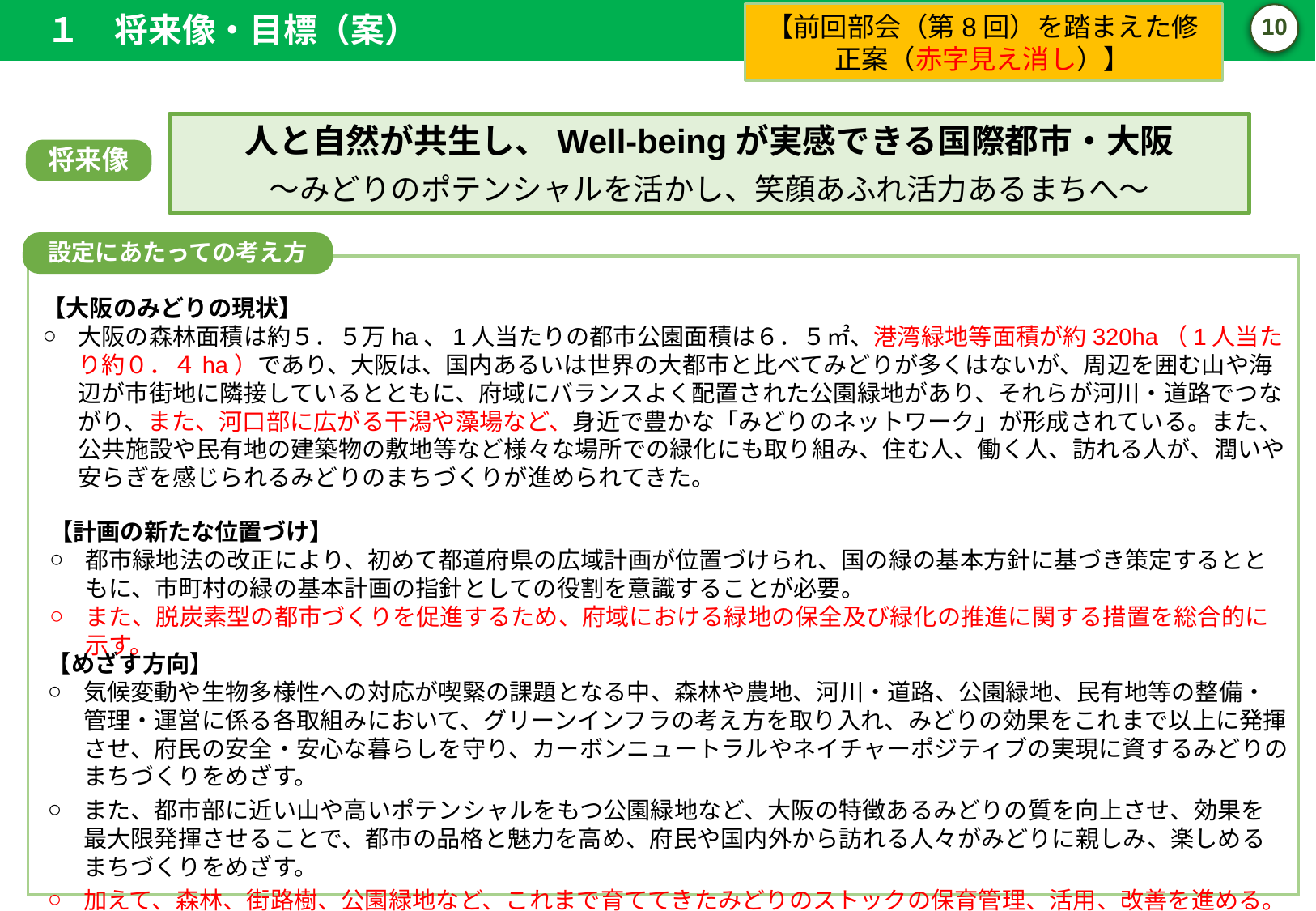

１　将来像・目標（案）
【前回部会（第8回）を踏まえた修正案（赤字見え消し）】
10
人と自然が共生し、Well-beingが実感できる国際都市・大阪
～みどりのポテンシャルを活かし、笑顔あふれ活力あるまちへ～
将来像
設定にあたっての考え方

【大阪のみどりの現状】
大阪の森林面積は約５．５万ha、1人当たりの都市公園面積は６．５㎡、港湾緑地等面積が約320ha（1人当たり約０．４ha）であり、大阪は、国内あるいは世界の大都市と比べてみどりが多くはないが、周辺を囲む山や海辺が市街地に隣接しているとともに、府域にバランスよく配置された公園緑地があり、それらが河川・道路でつながり、また、河口部に広がる干潟や藻場など、身近で豊かな「みどりのネットワーク」が形成されている。また、公共施設や民有地の建築物の敷地等など様々な場所での緑化にも取り組み、住む人、働く人、訪れる人が、潤いや安らぎを感じられるみどりのまちづくりが進められてきた。
【計画の新たな位置づけ】
都市緑地法の改正により、初めて都道府県の広域計画が位置づけられ、国の緑の基本方針に基づき策定するとともに、市町村の緑の基本計画の指針としての役割を意識することが必要。
また、脱炭素型の都市づくりを促進するため、府域における緑地の保全及び緑化の推進に関する措置を総合的に示す。

【めざす方向】
気候変動や生物多様性への対応が喫緊の課題となる中、森林や農地、河川・道路、公園緑地、民有地等の整備・管理・運営に係る各取組みにおいて、グリーンインフラの考え方を取り入れ、みどりの効果をこれまで以上に発揮させ、府民の安全・安心な暮らしを守り、カーボンニュートラルやネイチャーポジティブの実現に資するみどりのまちづくりをめざす。
また、都市部に近い山や高いポテンシャルをもつ公園緑地など、大阪の特徴あるみどりの質を向上させ、効果を最大限発揮させることで、都市の品格と魅力を高め、府民や国内外から訪れる人々がみどりに親しみ、楽しめるまちづくりをめざす。
加えて、森林、街路樹、公園緑地など、これまで育ててきたみどりのストックの保育管理、活用、改善を進める。